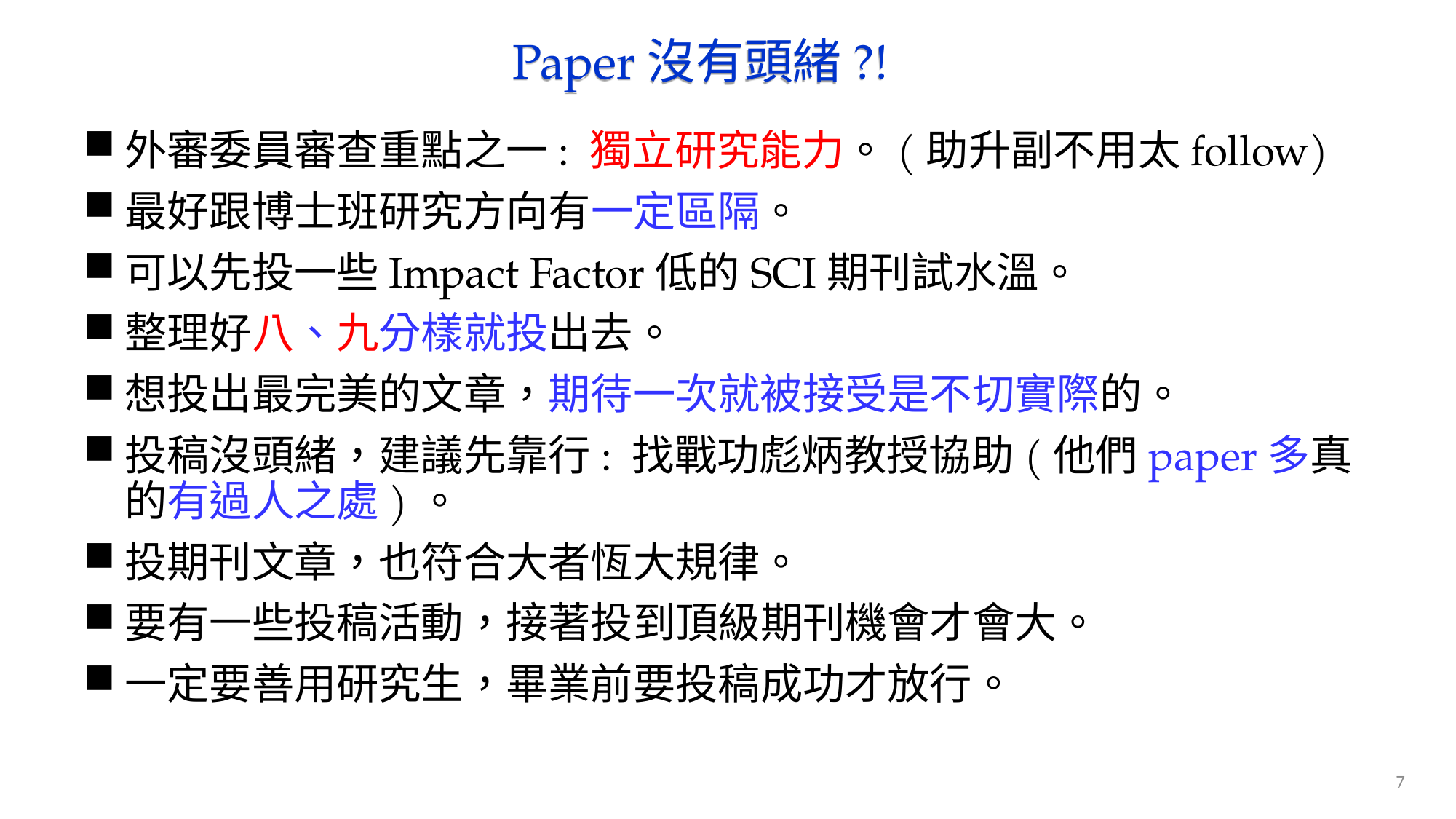

# Paper沒有頭緒?!
外審委員審查重點之一: 獨立研究能力。(助升副不用太follow)
最好跟博士班研究方向有一定區隔。
可以先投一些Impact Factor低的SCI期刊試水溫。
整理好八、九分樣就投出去。
想投出最完美的文章，期待一次就被接受是不切實際的。
投稿沒頭緒，建議先靠行: 找戰功彪炳教授協助(他們paper多真的有過人之處)。
投期刊文章，也符合大者恆大規律。
要有一些投稿活動，接著投到頂級期刊機會才會大。
一定要善用研究生，畢業前要投稿成功才放行。

7